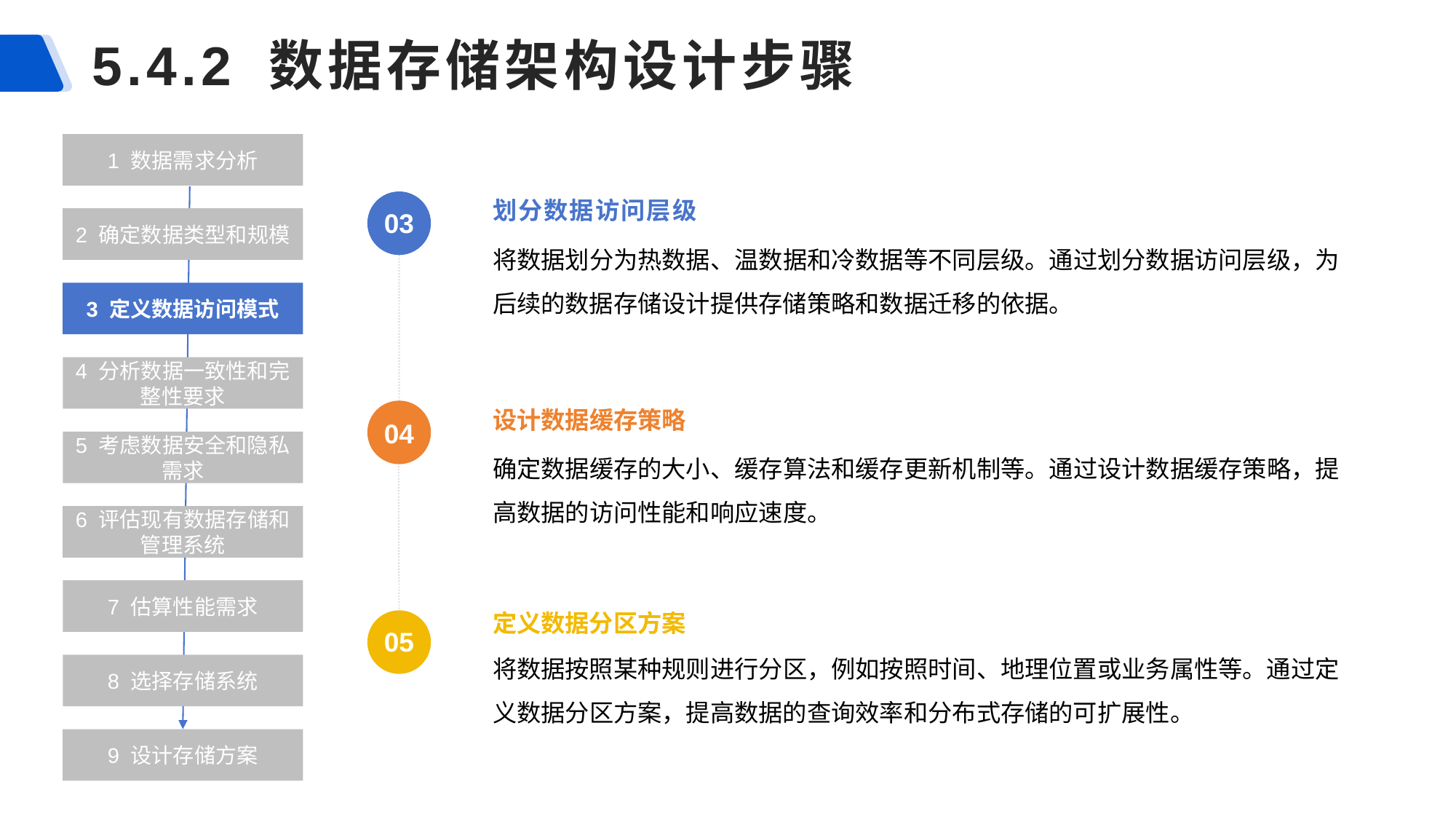

# 5.4.2 数据存储架构设计步骤
1 数据需求分析
划分数据访问层级

03
2 确定数据类型和规模
将数据划分为热数据、温数据和冷数据等不同层级。通过划分数据访问层级，为后续的数据存储设计提供存储策略和数据迁移的依据。
3 定义数据访问模式
4 分析数据一致性和完整性要求
设计数据缓存策略

04
5 考虑数据安全和隐私需求
确定数据缓存的大小、缓存算法和缓存更新机制等。通过设计数据缓存策略，提高数据的访问性能和响应速度。
6 评估现有数据存储和管理系统
7 估算性能需求
定义数据分区方案

05
将数据按照某种规则进行分区，例如按照时间、地理位置或业务属性等。通过定义数据分区方案，提高数据的查询效率和分布式存储的可扩展性。
8 选择存储系统
9 设计存储方案